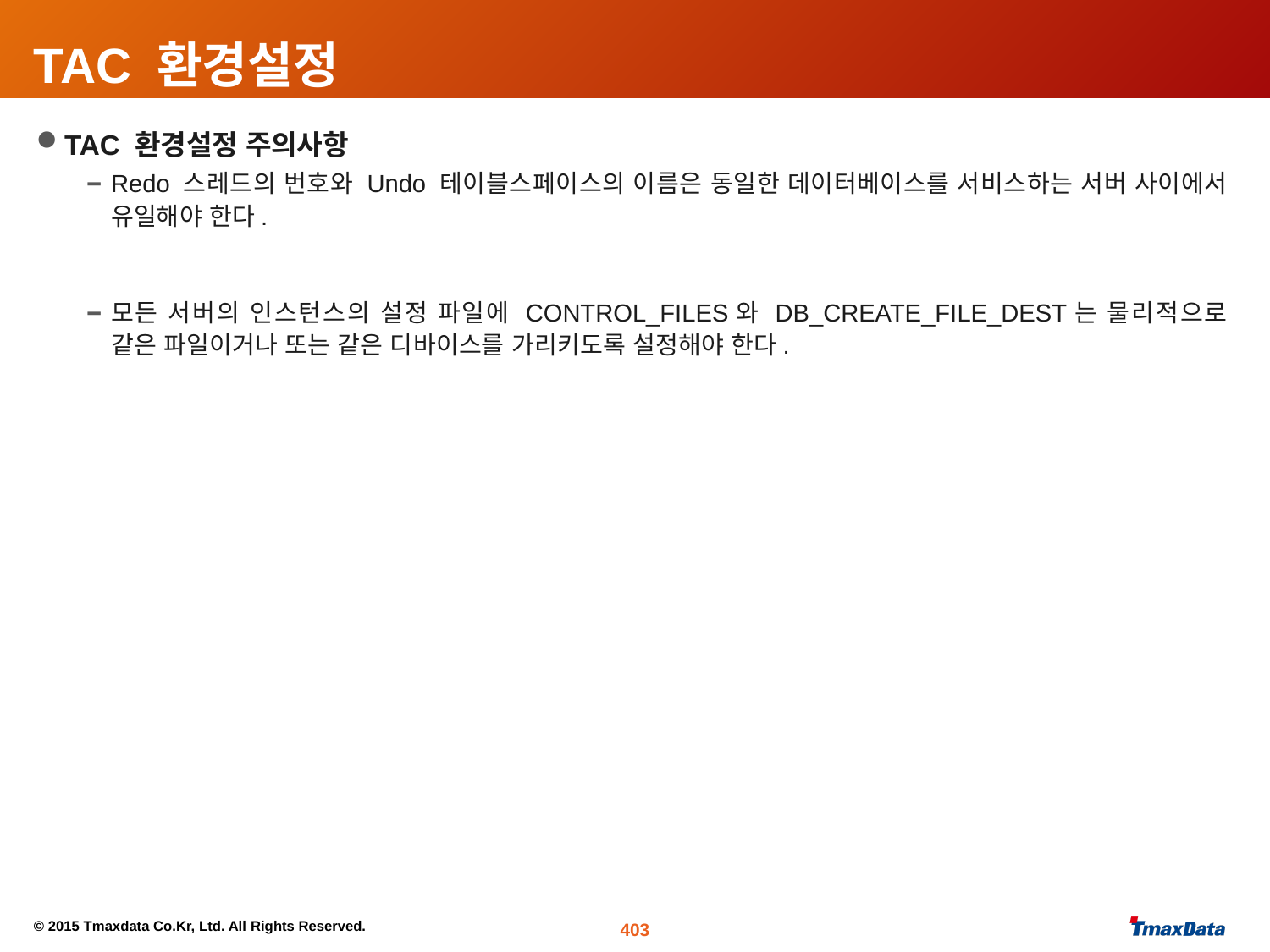

# TAC 환경설정
TAC 환경설정 주의사항
Redo 스레드의 번호와 Undo 테이블스페이스의 이름은 동일한 데이터베이스를 서비스하는 서버 사이에서 유일해야 한다.

모든 서버의 인스턴스의 설정 파일에 CONTROL_FILES와 DB_CREATE_FILE_DEST는 물리적으로 같은 파일이거나 또는 같은 디바이스를 가리키도록 설정해야 한다.